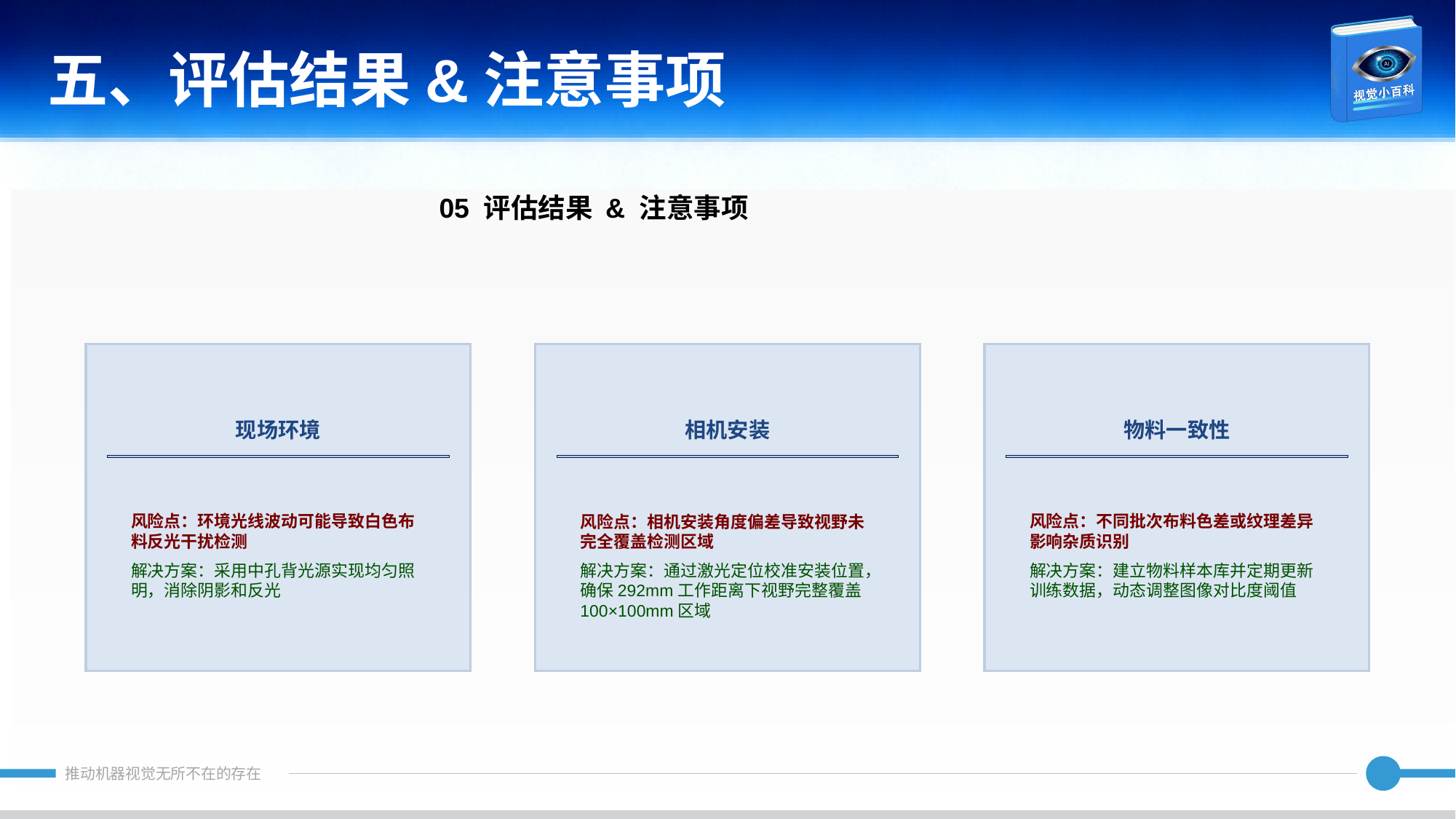

五、评估结果&注意事项

05 评估结果 & 注意事项

现场环境

相机安装

物料一致性

风险点：环境光线波动可能导致白色布料反光干扰检测
解决方案：采用中孔背光源实现均匀照明，消除阴影和反光

风险点：相机安装角度偏差导致视野未完全覆盖检测区域
解决方案：通过激光定位校准安装位置，确保292mm工作距离下视野完整覆盖100×100mm区域

风险点：不同批次布料色差或纹理差异影响杂质识别
解决方案：建立物料样本库并定期更新训练数据，动态调整图像对比度阈值
10